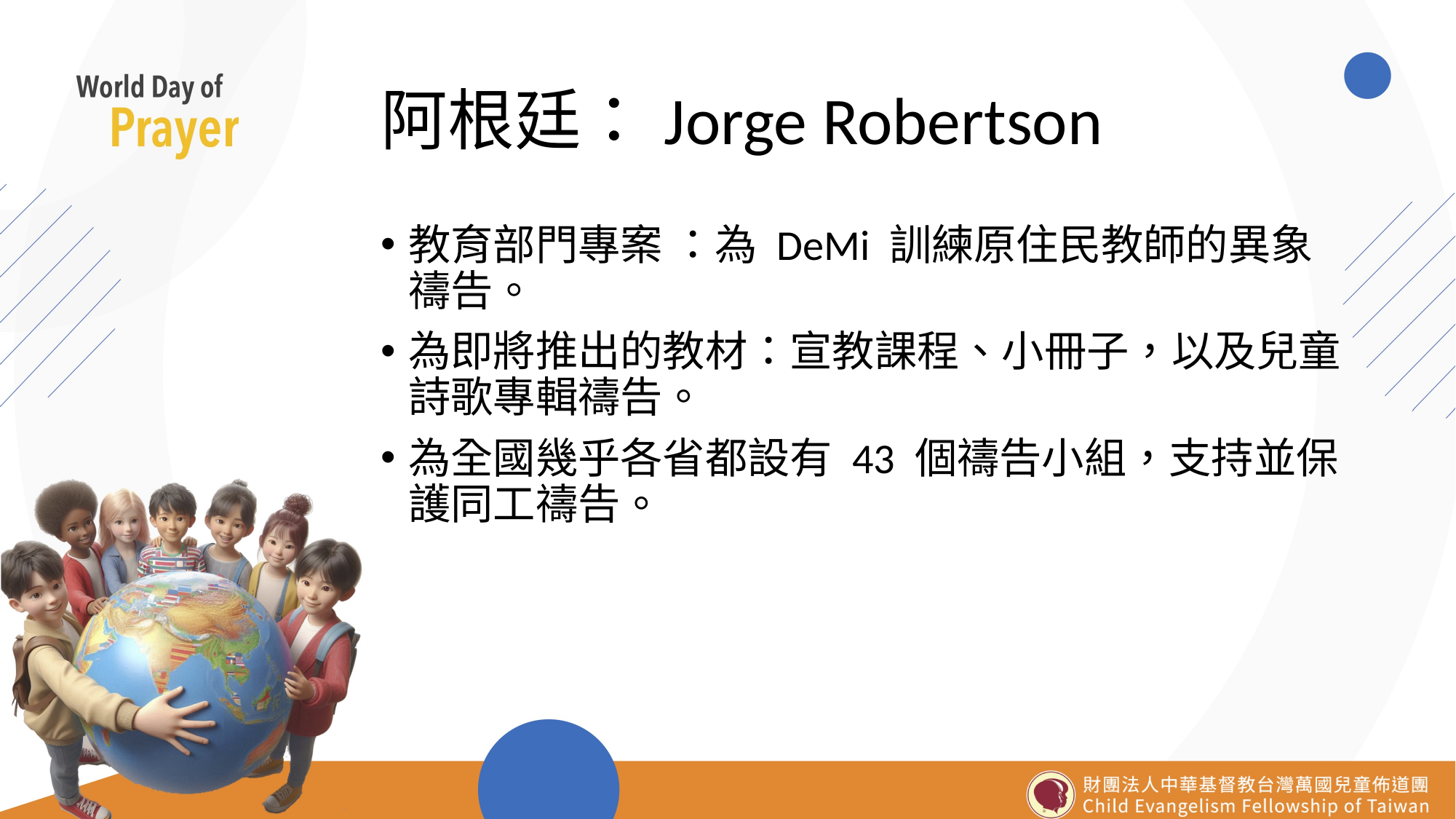

# 阿根廷：Jorge Robertson
教育部門專案 ：為 DeMi 訓練原住民教師的異象禱告。
為即將推出的教材：宣教課程、小冊子，以及兒童詩歌專輯禱告。
為全國幾乎各省都設有 43 個禱告小組，支持並保護同工禱告。